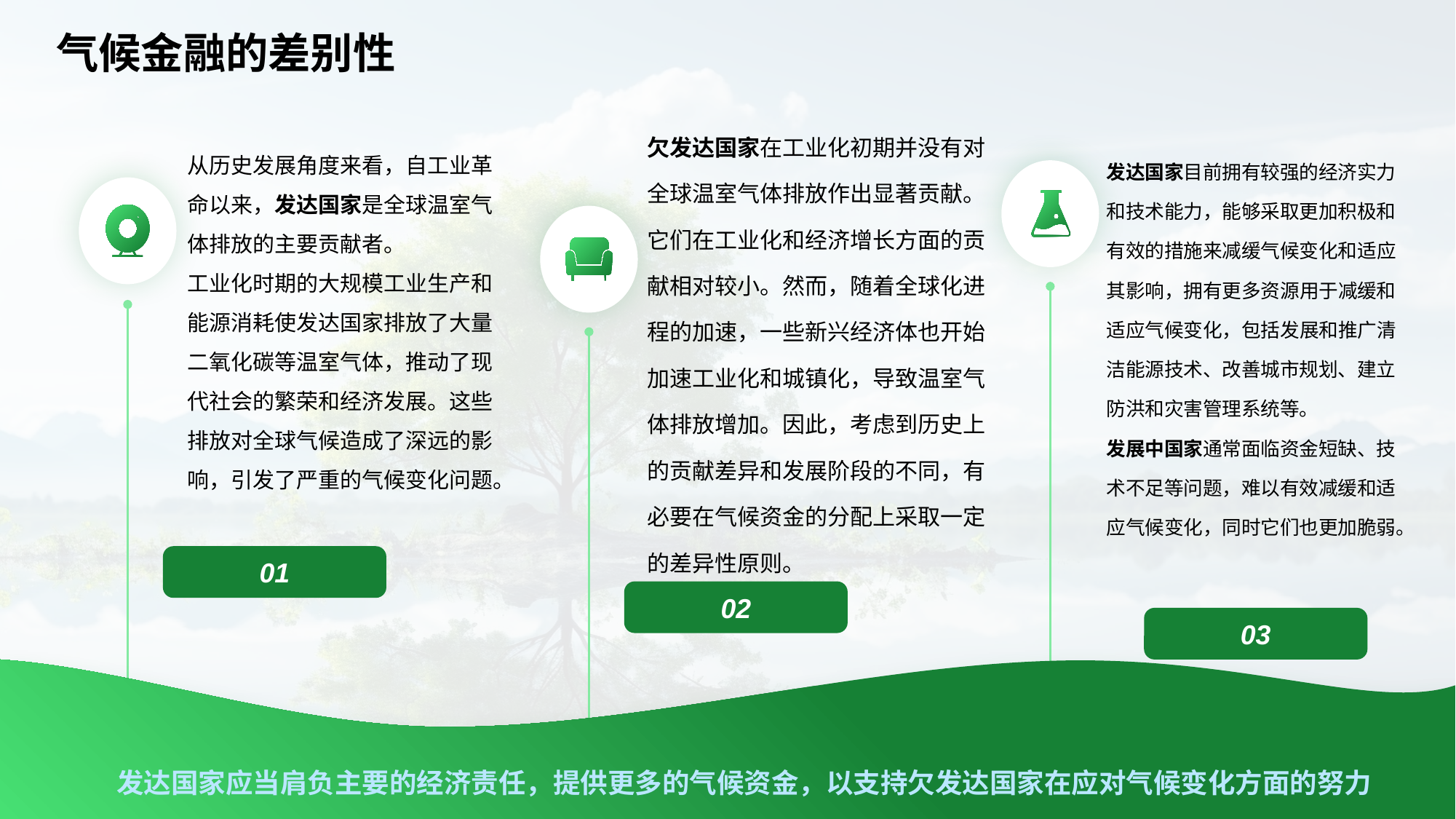

# 气候金融的差别性
欠发达国家在工业化初期并没有对全球温室气体排放作出显著贡献。
它们在工业化和经济增长方面的贡献相对较小。然而，随着全球化进程的加速，一些新兴经济体也开始加速工业化和城镇化，导致温室气体排放增加。因此，考虑到历史上的贡献差异和发展阶段的不同，有必要在气候资金的分配上采取一定的差异性原则。

02
从历史发展角度来看，自工业革命以来，发达国家是全球温室气体排放的主要贡献者。
工业化时期的大规模工业生产和能源消耗使发达国家排放了大量二氧化碳等温室气体，推动了现代社会的繁荣和经济发展。这些排放对全球气候造成了深远的影响，引发了严重的气候变化问题。

01
发达国家目前拥有较强的经济实力和技术能力，能够采取更加积极和有效的措施来减缓气候变化和适应其影响，拥有更多资源用于减缓和适应气候变化，包括发展和推广清洁能源技术、改善城市规划、建立防洪和灾害管理系统等。
发展中国家通常面临资金短缺、技术不足等问题，难以有效减缓和适应气候变化，同时它们也更加脆弱。

03

发达国家应当肩负主要的经济责任，提供更多的气候资金，以支持欠发达国家在应对气候变化方面的努力